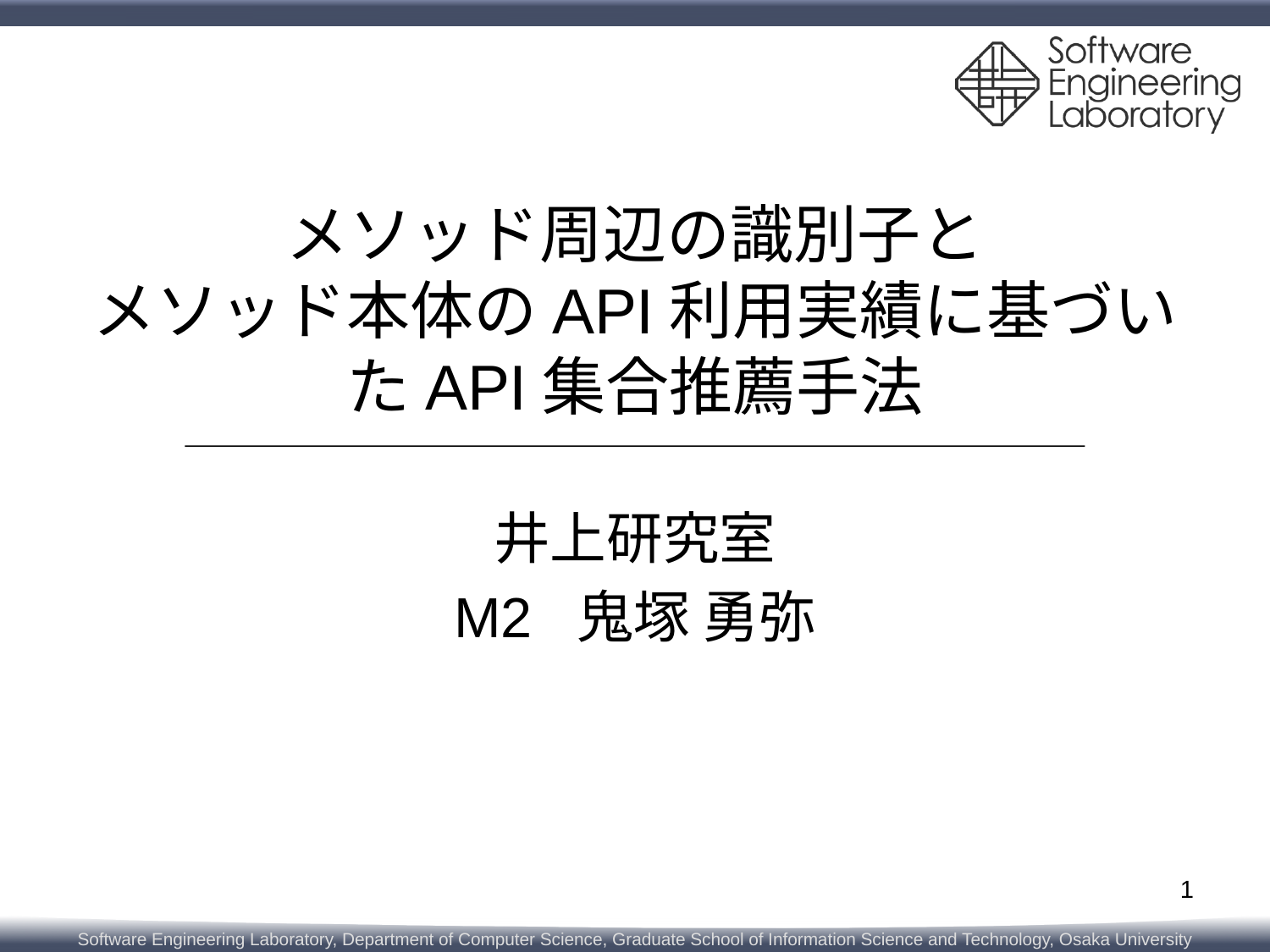

# メソッド周辺の識別子と メソッド本体のAPI利用実績に基づいたAPI集合推薦手法
井上研究室
M2  鬼塚 勇弥
1